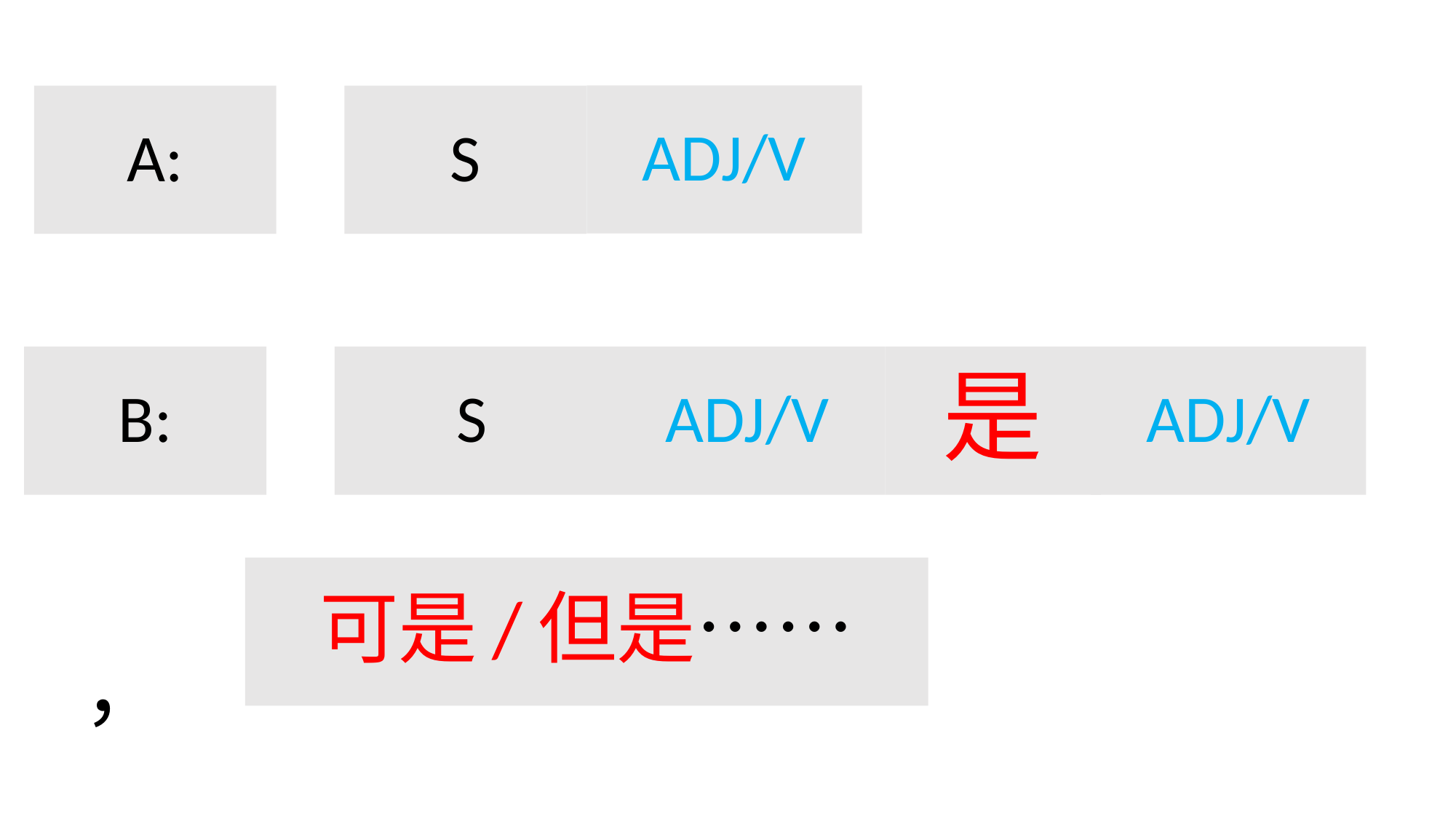

ADJ/V
S
A:
ADJ/V
是
B:
S
ADJ/V
可是/但是……
，